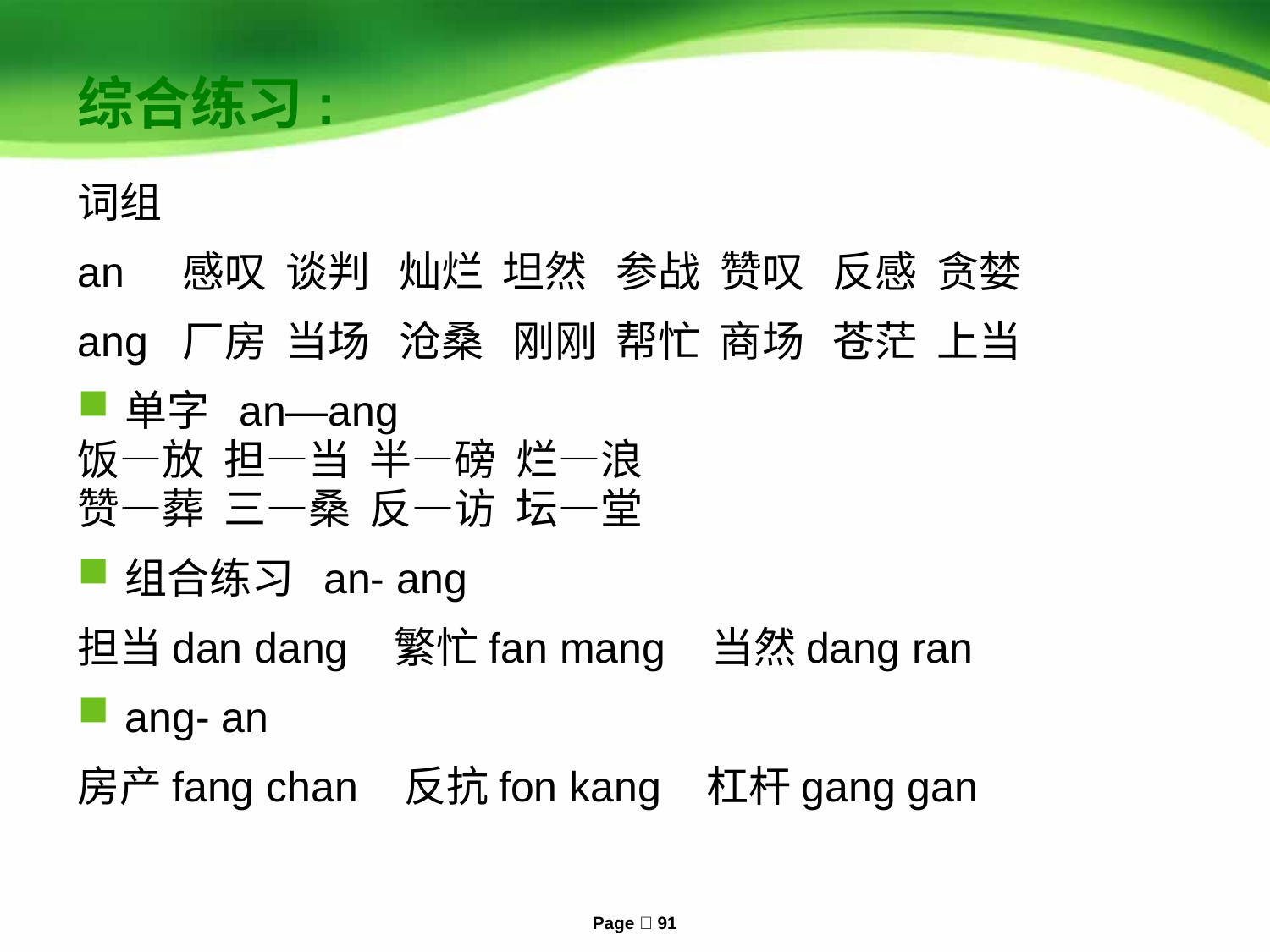

# 综合练习:
词组
an    感叹  谈判   灿烂  坦然   参战  赞叹   反感  贪婪
ang  厂房  当场   沧桑   刚刚  帮忙  商场   苍茫  上当
单字  an—ang
饭—放  担—当  半—磅  烂—浪
赞—葬  三—桑  反—访  坛—堂
组合练习  an- ang
担当dan dang   繁忙fan mang   当然dang ran
ang- an
房产fang chan   反抗fon kang   杠杆gang gan